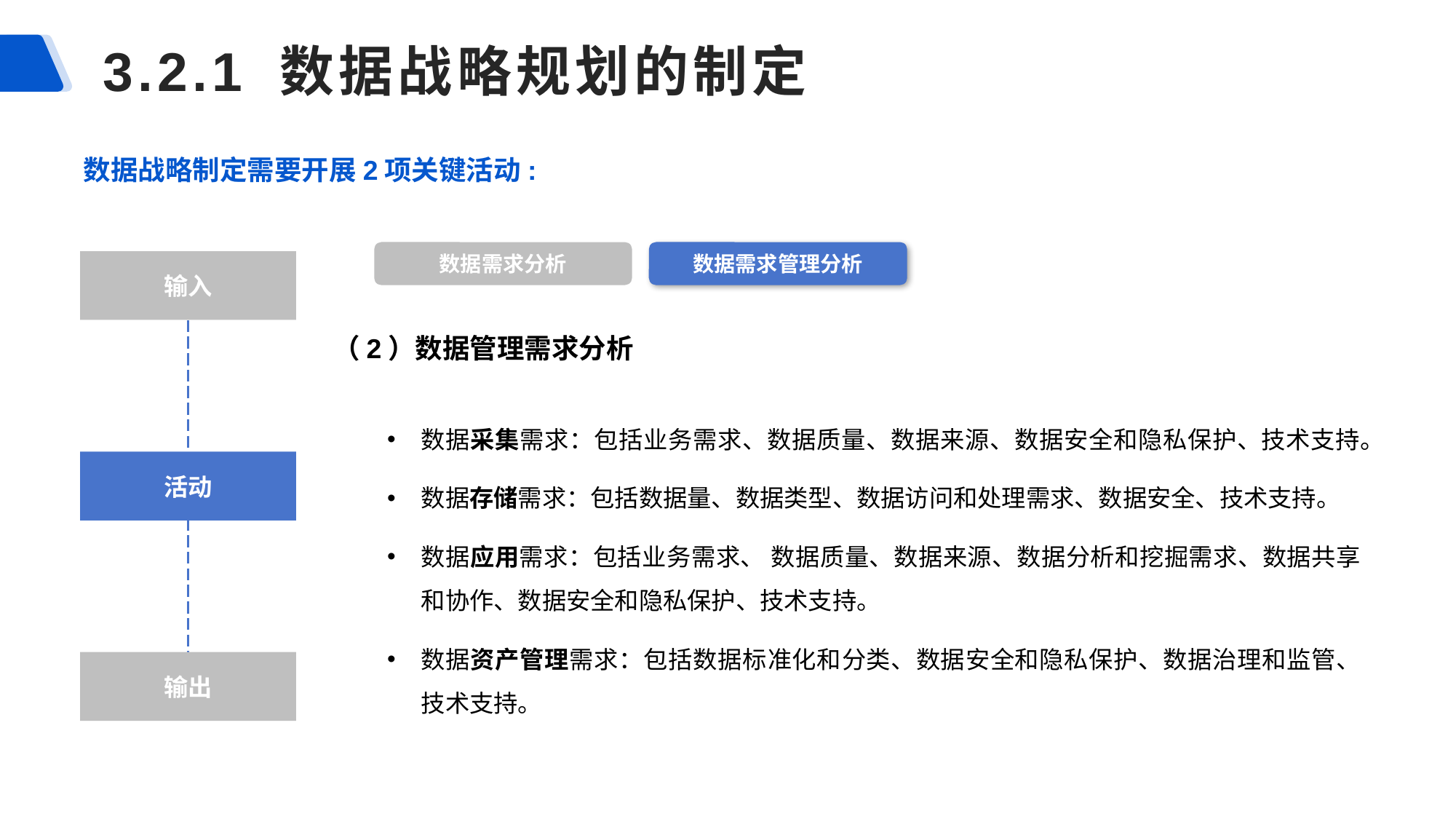

3.2.1 数据战略规划的制定
数据战略制定需要开展2项关键活动:
数据需求分析
数据需求管理分析
输入
（2）数据管理需求分析
数据采集需求：包括业务需求、数据质量、数据来源、数据安全和隐私保护、技术支持。
数据存储需求：包括数据量、数据类型、数据访问和处理需求、数据安全、技术支持。
数据应用需求：包括业务需求、 数据质量、数据来源、数据分析和挖掘需求、数据共享和协作、数据安全和隐私保护、技术支持。
数据资产管理需求：包括数据标准化和分类、数据安全和隐私保护、数据治理和监管、技术支持。
活动
输出